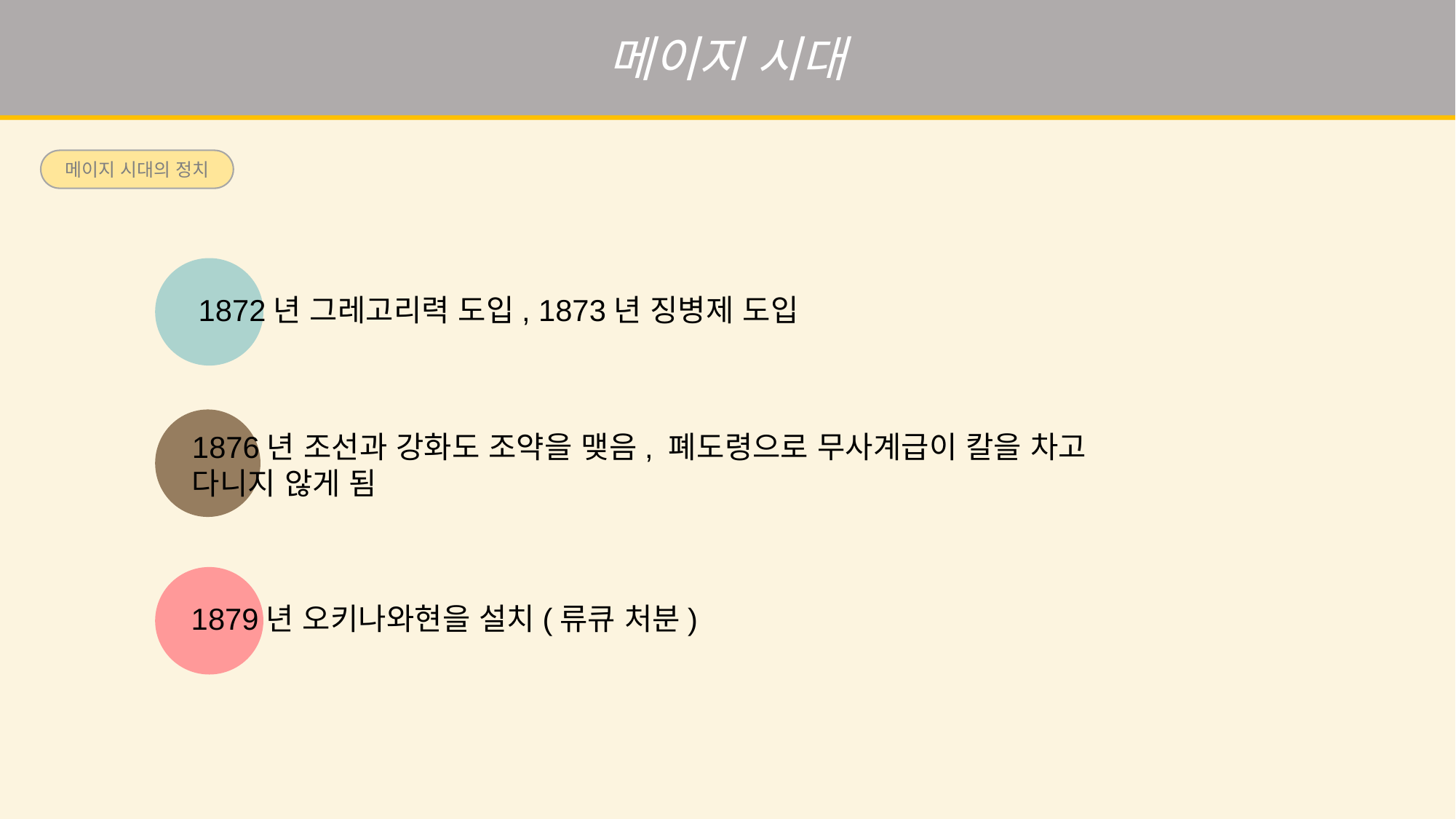

메이지 시대
메이지 시대의 정치

1872년 그레고리력 도입, 1873년 징병제 도입

1876년 조선과 강화도 조약을 맺음, 폐도령으로 무사계급이 칼을 차고 다니지 않게 됨

1879년 오키나와현을 설치(류큐 처분)